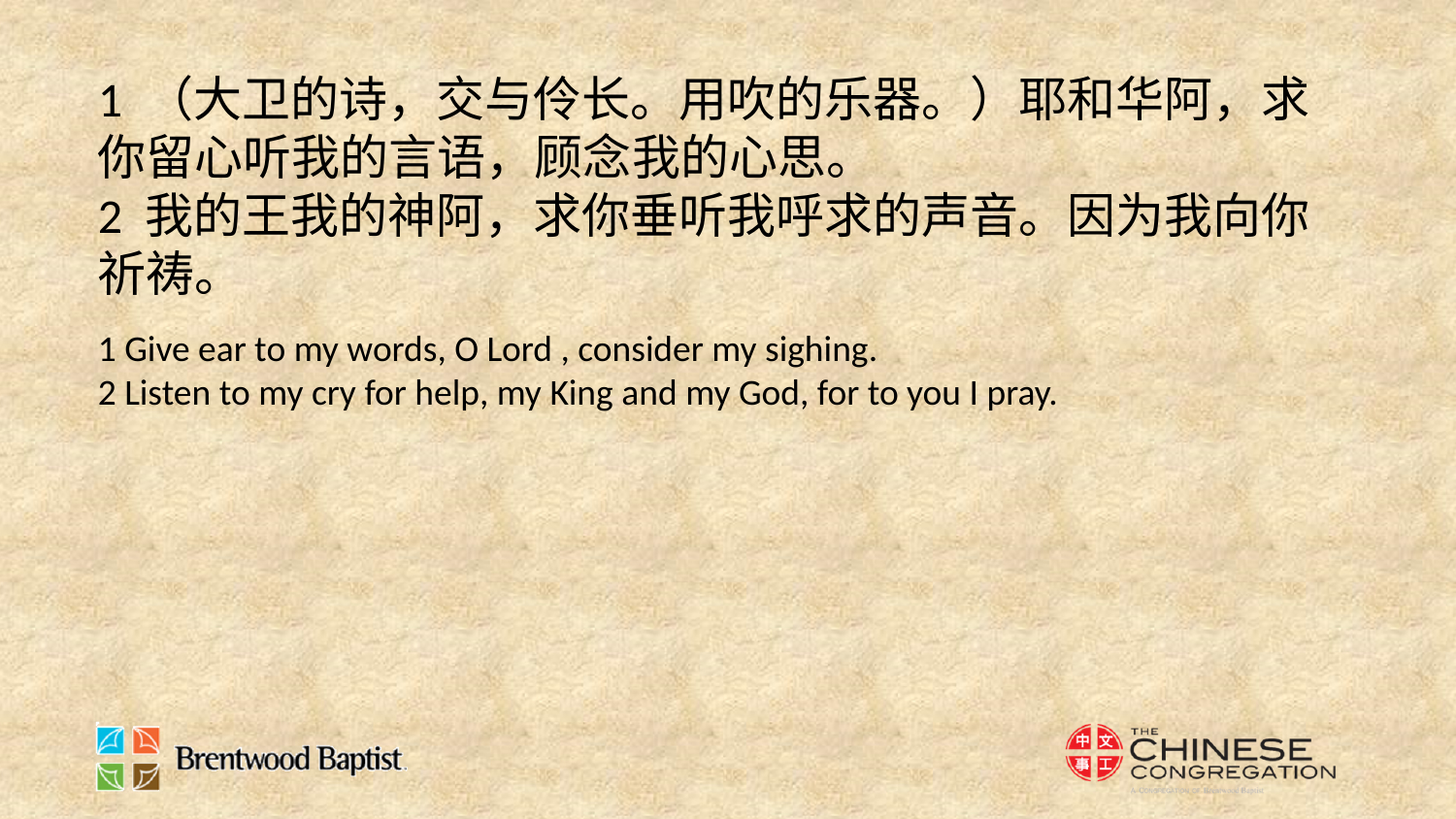

1 （大卫的诗，交与伶长。用吹的乐器。）耶和华阿，求你留心听我的言语，顾念我的心思。
2 我的王我的神阿，求你垂听我呼求的声音。因为我向你祈祷。

1 Give ear to my words, O Lord , consider my sighing.
2 Listen to my cry for help, my King and my God, for to you I pray.